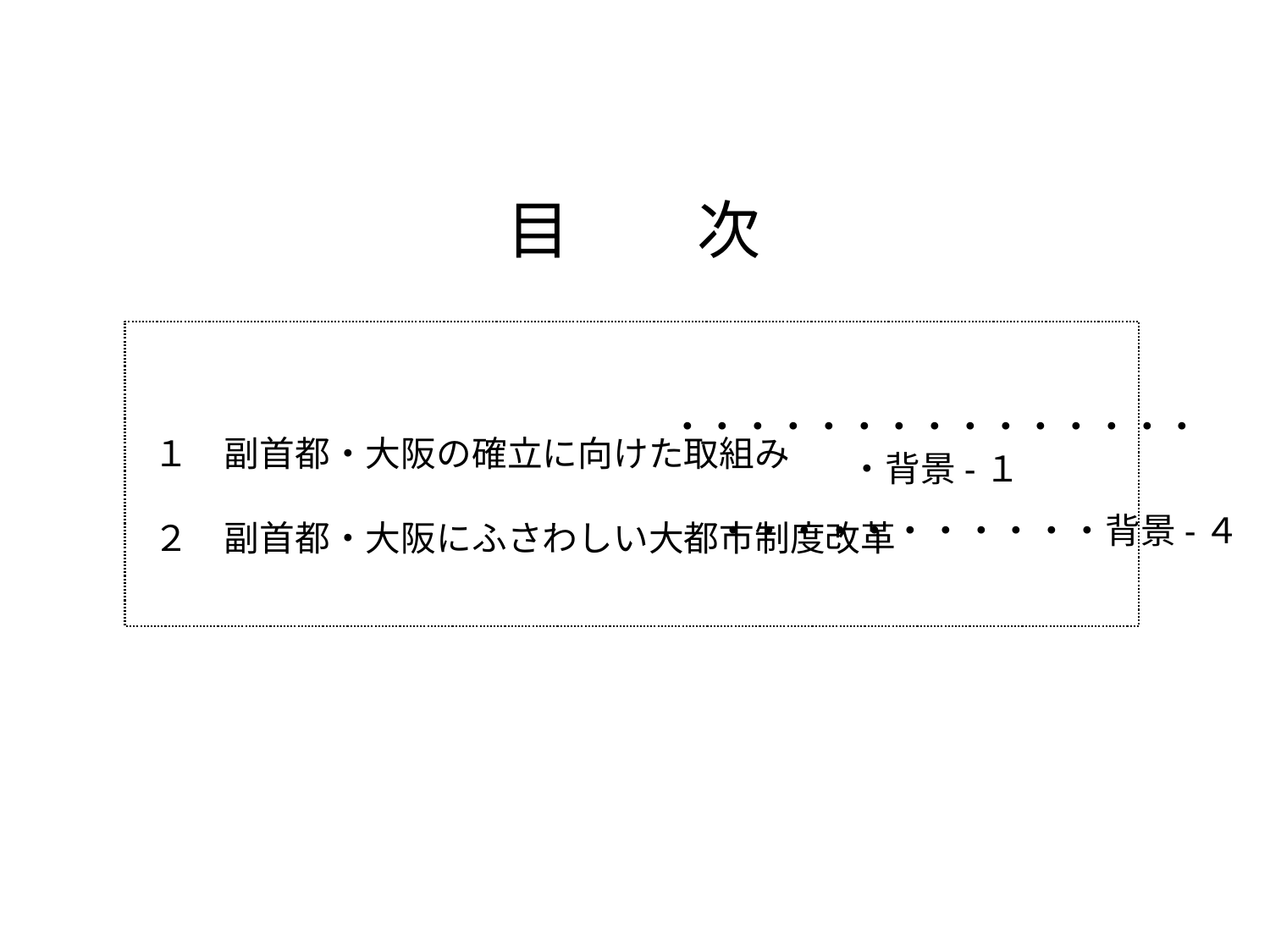

# 目　　次
 １　副首都・大阪の確立に向けた取組み
 ２　副首都・大阪にふさわしい大都市制度改革
・・・・・・・・・・・・・・・・背景-１
・・・・・・・・・・・背景-４